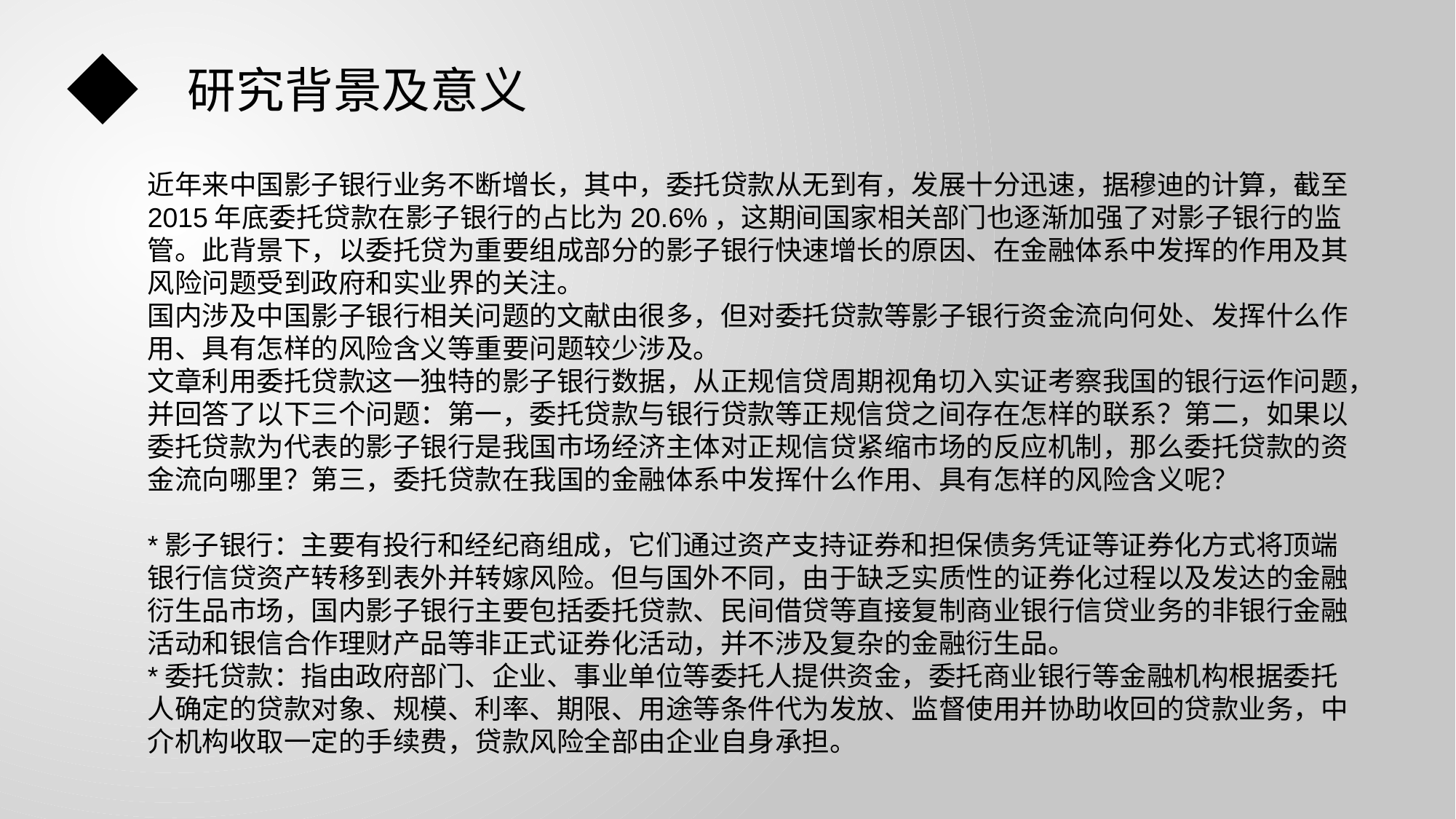

研究背景及意义
近年来中国影子银行业务不断增长，其中，委托贷款从无到有，发展十分迅速，据穆迪的计算，截至2015年底委托贷款在影子银行的占比为20.6%，这期间国家相关部门也逐渐加强了对影子银行的监管。此背景下，以委托贷为重要组成部分的影子银行快速增长的原因、在金融体系中发挥的作用及其风险问题受到政府和实业界的关注。
国内涉及中国影子银行相关问题的文献由很多，但对委托贷款等影子银行资金流向何处、发挥什么作用、具有怎样的风险含义等重要问题较少涉及。
文章利用委托贷款这一独特的影子银行数据，从正规信贷周期视角切入实证考察我国的银行运作问题，并回答了以下三个问题：第一，委托贷款与银行贷款等正规信贷之间存在怎样的联系？第二，如果以委托贷款为代表的影子银行是我国市场经济主体对正规信贷紧缩市场的反应机制，那么委托贷款的资金流向哪里？第三，委托贷款在我国的金融体系中发挥什么作用、具有怎样的风险含义呢？

*影子银行：主要有投行和经纪商组成，它们通过资产支持证券和担保债务凭证等证券化方式将顶端银行信贷资产转移到表外并转嫁风险。但与国外不同，由于缺乏实质性的证券化过程以及发达的金融衍生品市场，国内影子银行主要包括委托贷款、民间借贷等直接复制商业银行信贷业务的非银行金融活动和银信合作理财产品等非正式证券化活动，并不涉及复杂的金融衍生品。
*委托贷款：指由政府部门、企业、事业单位等委托人提供资金，委托商业银行等金融机构根据委托人确定的贷款对象、规模、利率、期限、用途等条件代为发放、监督使用并协助收回的贷款业务，中介机构收取一定的手续费，贷款风险全部由企业自身承担。